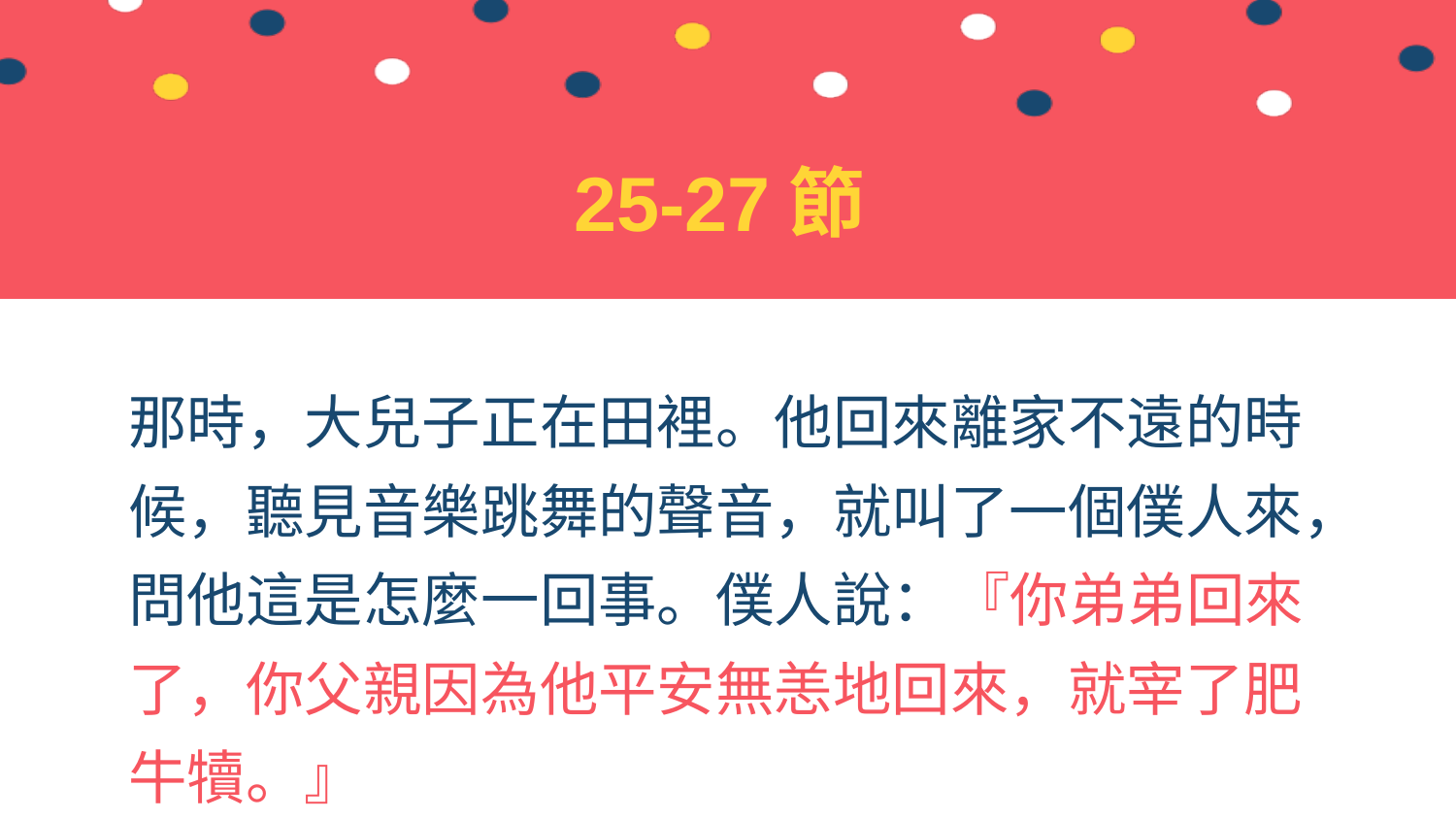

25-27節
那時，大兒子正在田裡。他回來離家不遠的時候，聽見音樂跳舞的聲音，就叫了一個僕人來，問他這是怎麼一回事。僕人說：『你弟弟回來了，你父親因為他平安無恙地回來，就宰了肥牛犢。』